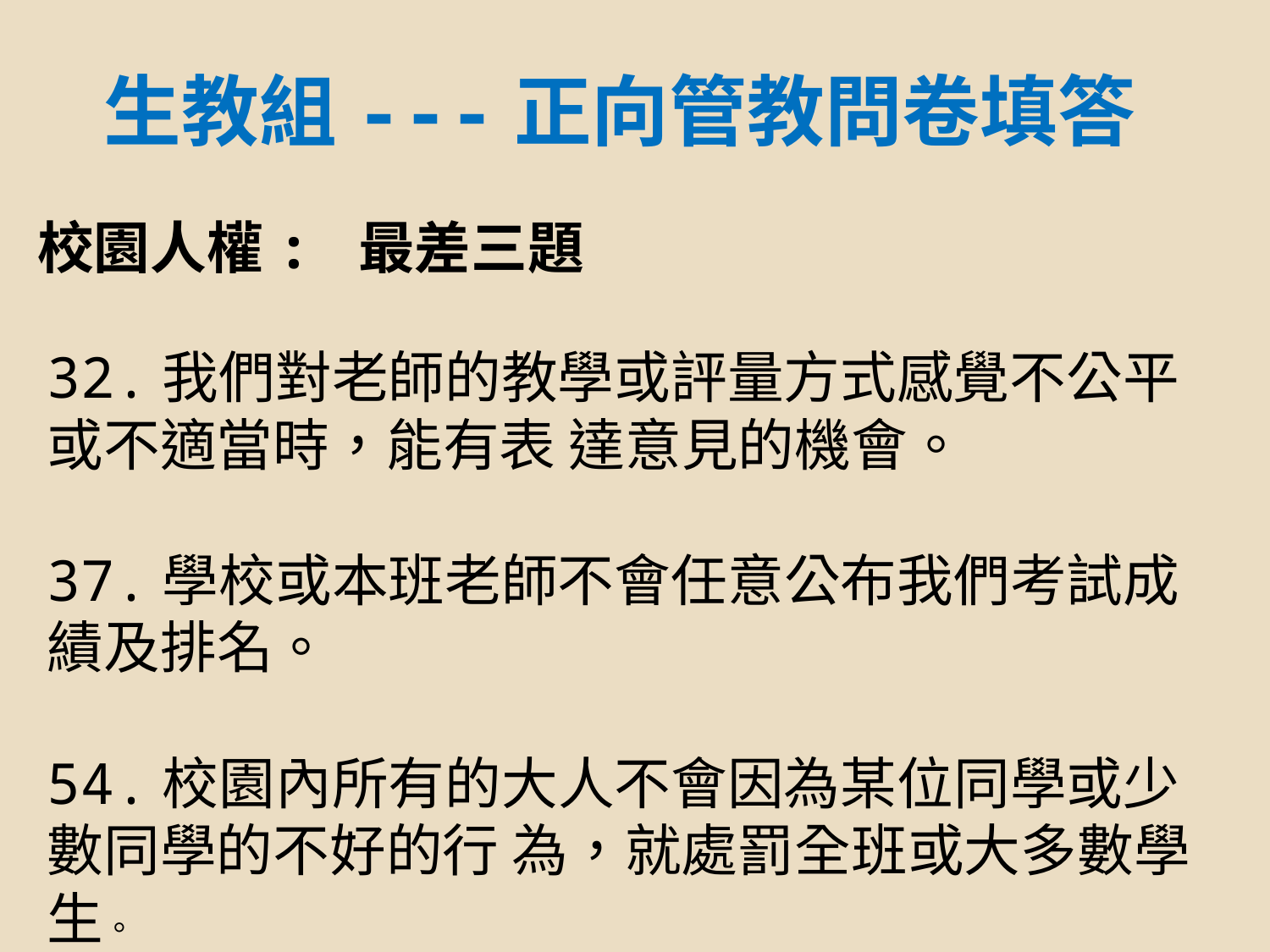

生教組---正向管教問卷填答
32.我們對老師的教學或評量方式感覺不公平或不適當時，能有表 達意見的機會。

37.學校或本班老師不會任意公布我們考試成績及排名。

54.校園內所有的大人不會因為某位同學或少數同學的不好的行 為，就處罰全班或大多數學生。

校園人權: 最差三題